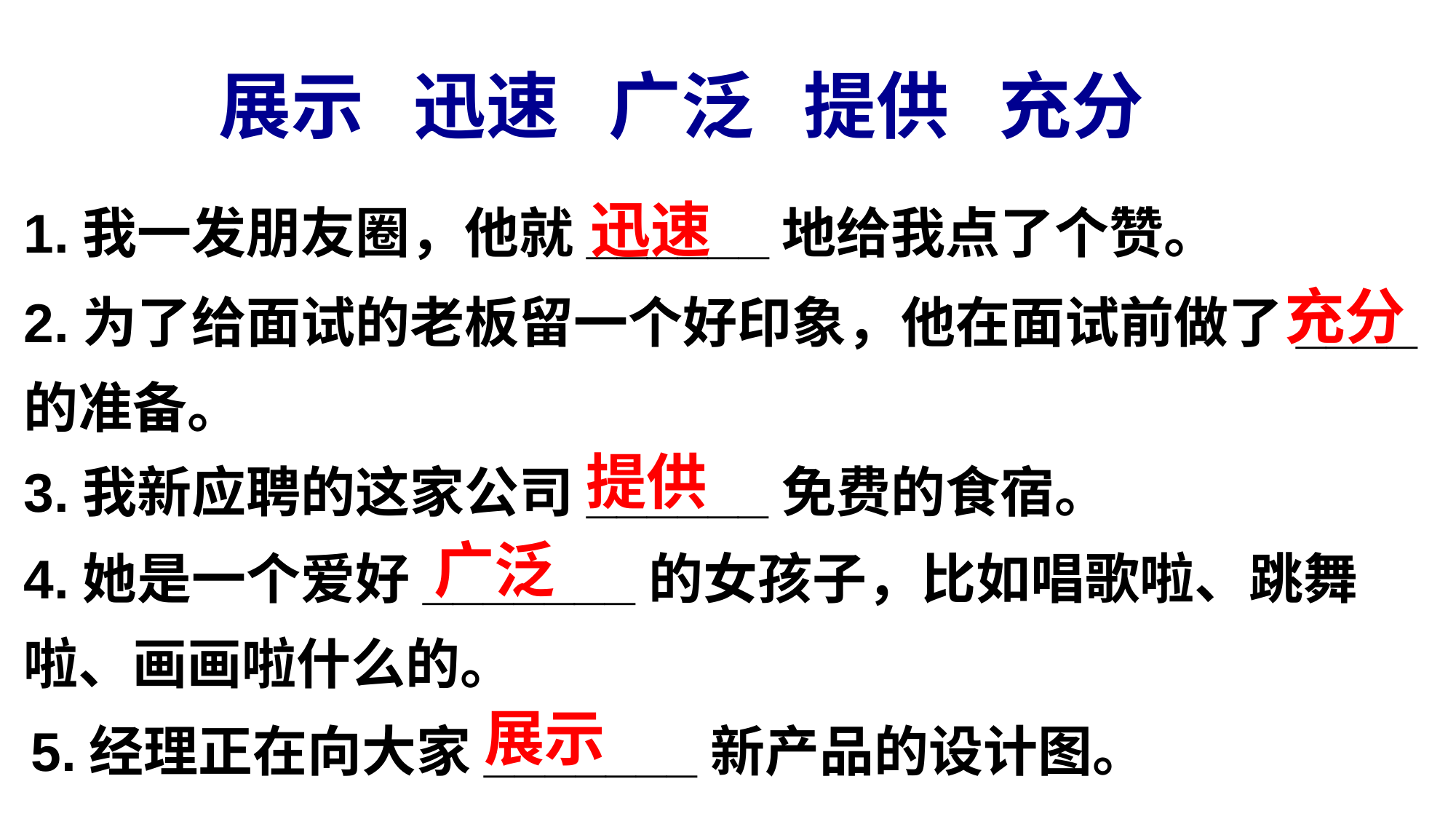

展示   迅速   广泛   提供   充分
迅速
1.我一发朋友圈，他就______地给我点了个赞。
充分
2.为了给面试的老板留一个好印象，他在面试前做了____的准备。
提供
3.我新应聘的这家公司______免费的食宿。
广泛
4.她是一个爱好_______的女孩子，比如唱歌啦、跳舞啦、画画啦什么的。
展示
5.经理正在向大家_______新产品的设计图。